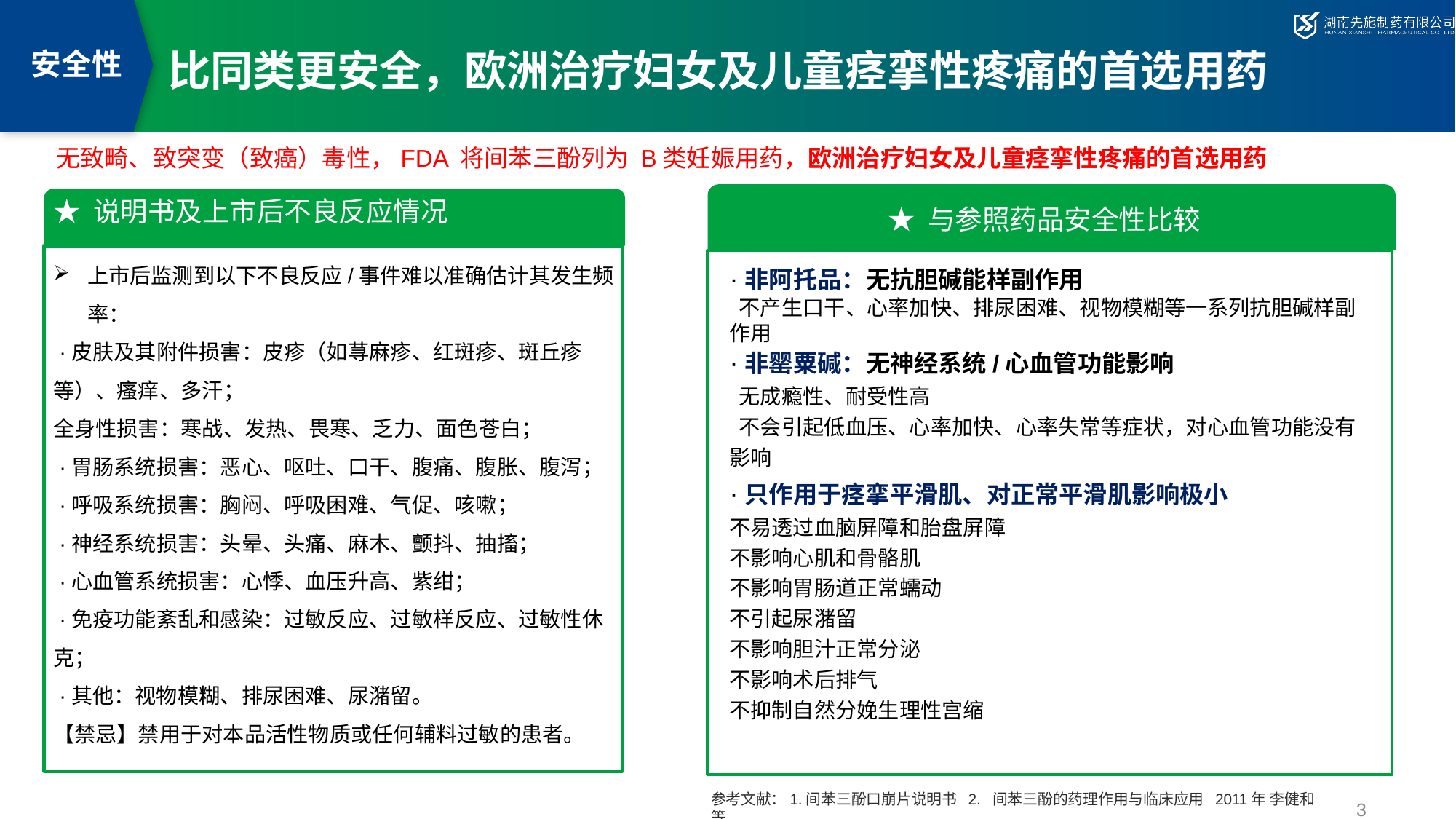

# 比同类更安全，欧洲治疗妇女及儿童痉挛性疼痛的首选用药
安全性

无致畸、致突变（致癌）毒性，FDA 将间苯三酚列为 B类妊娠用药，欧洲治疗妇女及儿童痉挛性疼痛的首选用药

★ 与参照药品安全性比较

★ 说明书及上市后不良反应情况

上市后监测到以下不良反应/事件难以准确估计其发生频率：
 ·皮肤及其附件损害：皮疹（如荨麻疹、红斑疹、斑丘疹等）、瘙痒、多汗；
全身性损害：寒战、发热、畏寒、乏力、面色苍白；
 ·胃肠系统损害：恶心、呕吐、口干、腹痛、腹胀、腹泻；
 ·呼吸系统损害：胸闷、呼吸困难、气促、咳嗽；
 ·神经系统损害：头晕、头痛、麻木、颤抖、抽搐；
 ·心血管系统损害：心悸、血压升高、紫绀；
 ·免疫功能紊乱和感染：过敏反应、过敏样反应、过敏性休克；
 ·其他：视物模糊、排尿困难、尿潴留。
【禁忌】禁用于对本品活性物质或任何辅料过敏的患者。

·非阿托品：无抗胆碱能样副作用
 不产生口干、心率加快、排尿困难、视物模糊等一系列抗胆碱样副作用
·非罂粟碱：无神经系统/心血管功能影响
 无成瘾性、耐受性高
 不会引起低血压、心率加快、心率失常等症状，对心血管功能没有影响
·只作用于痉挛平滑肌、对正常平滑肌影响极小
不易透过血脑屏障和胎盘屏障
不影响心肌和骨骼肌
不影响胃肠道正常蠕动
不引起尿潴留
不影响胆汁正常分泌
不影响术后排气
不抑制自然分娩生理性宫缩

参考文献：1.间苯三酚口崩片说明书 2. 间苯三酚的药理作用与临床应用 2011年 李健和等
3